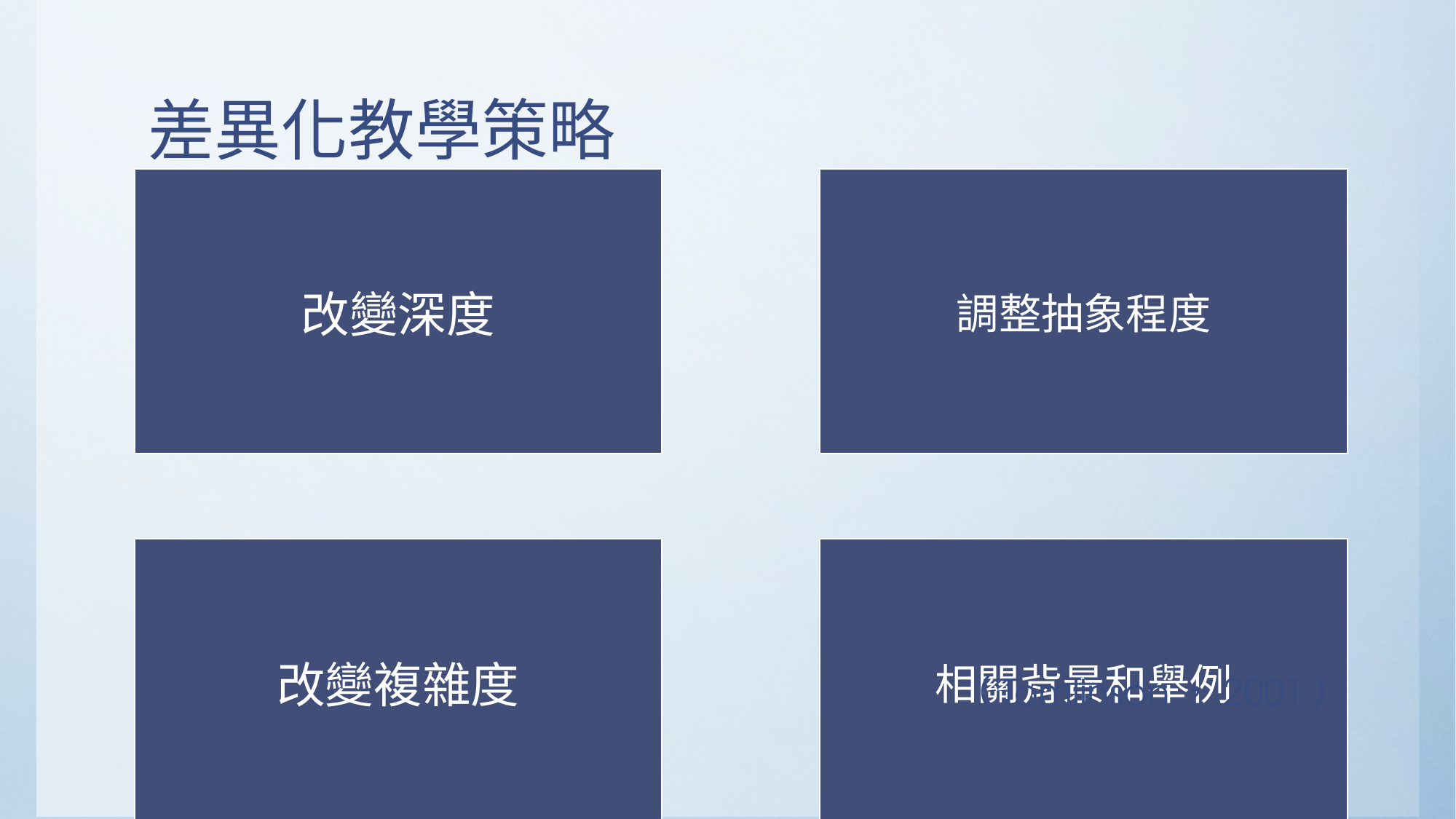

# 差異化教學策略
改變深度
調整抽象程度
相關背景和舉例
改變複雜度
（Tomlinson，2001）